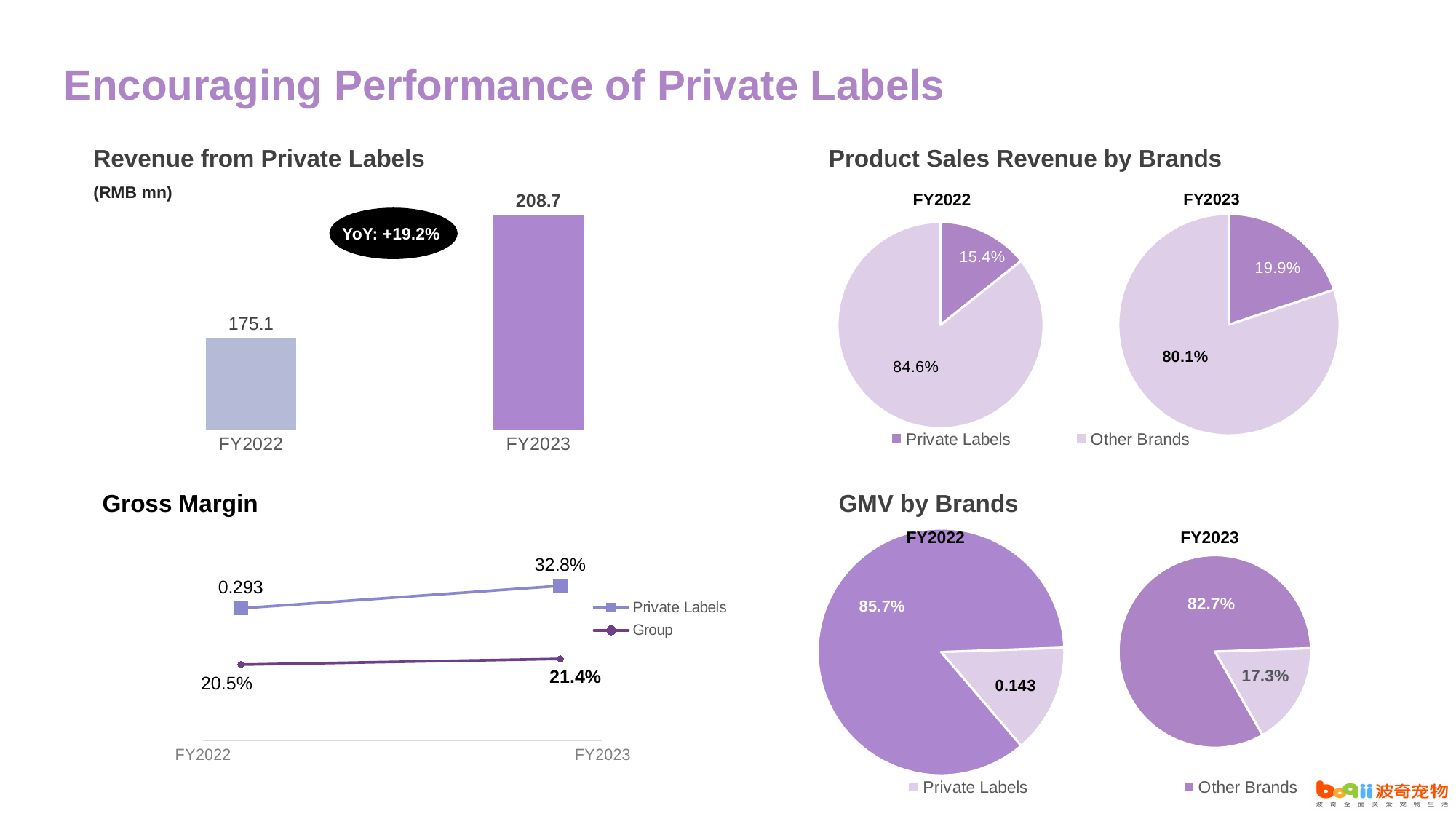

Encouraging Performance of Private Labels
Revenue from Private Labels
Product Sales Revenue by Brands

### Chart: FY2023

| Category | 2023 |
|---|---|
| Private Labels | 0.199 |
| Other Brands | 0.801 |

### Chart: FY2022

| Category | 2023 |
|---|---|
| Private Labels | 0.143 |
| Other Labels | 0.857 |

### Chart

| Category | 數列 2 |
|---|---|
| FY2022 | 175.1 |
| FY2023 | 208.7 |
(RMB mn)
YoY: +19.2%
Gross Margin
GMV by Brands
FY2022
FY2023

### Chart

| Category | 销售额 |
|---|---|
| Boqii Mall | 0.143 |
| 3rd Party Channels | 0.857 |

### Chart

| Category | Margin |
|---|---|
| FY2022 | 0.205 |
| FY2023 | 0.205 |

### Chart

| Category | 销售额 |
|---|---|
| Private Labels | 0.173 |
| Other Brands | 0.827 |

### Chart

| Category | Sales & Marketing  | General & Administrative  | Private Labels | Group  |
|---|---|---|---|---|
82.7%
21.4%
17.3%
20.5%
6